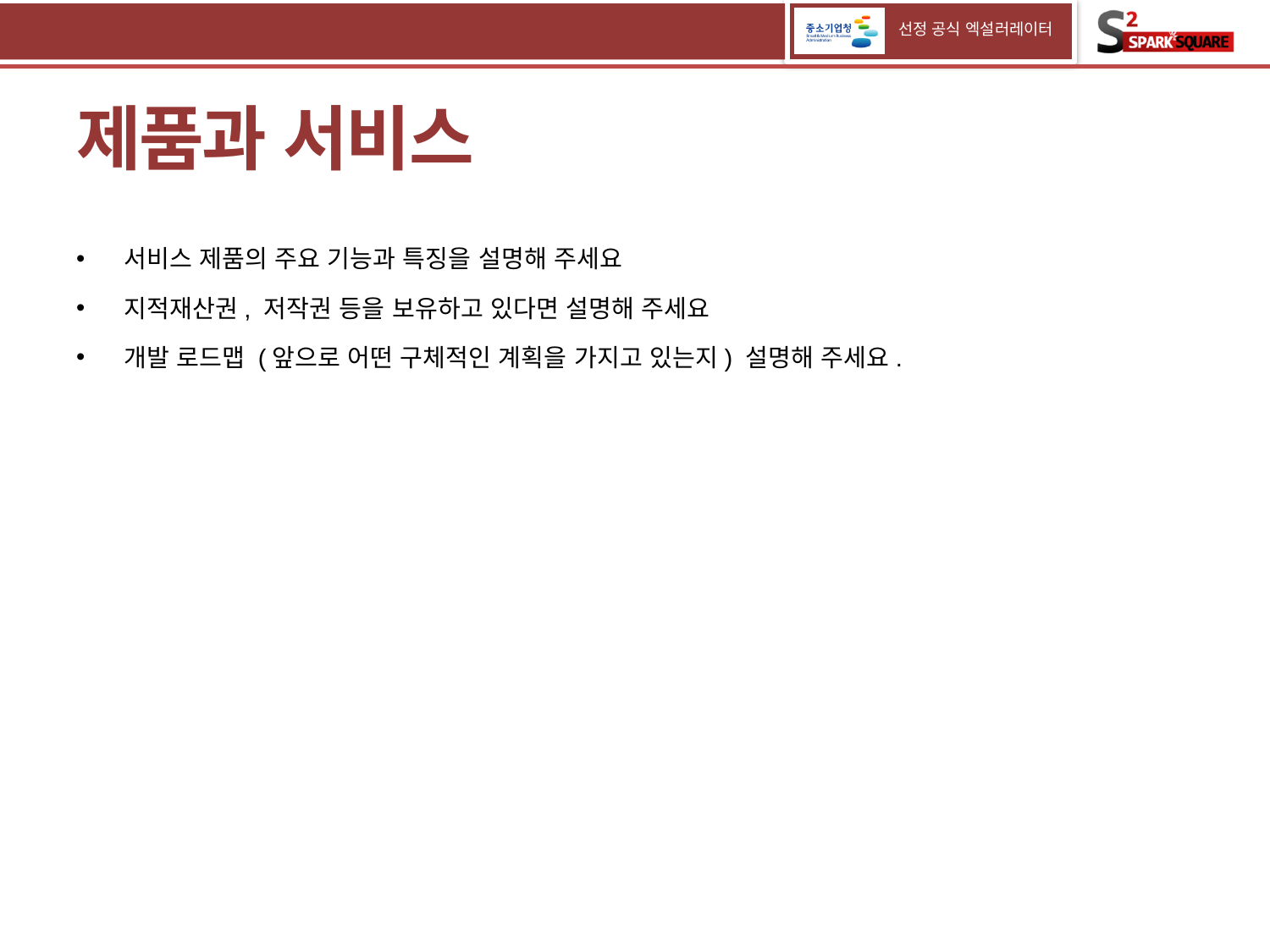

# 제품과 서비스
서비스 제품의 주요 기능과 특징을 설명해 주세요
지적재산권, 저작권 등을 보유하고 있다면 설명해 주세요
개발 로드맵 (앞으로 어떤 구체적인 계획을 가지고 있는지) 설명해 주세요.